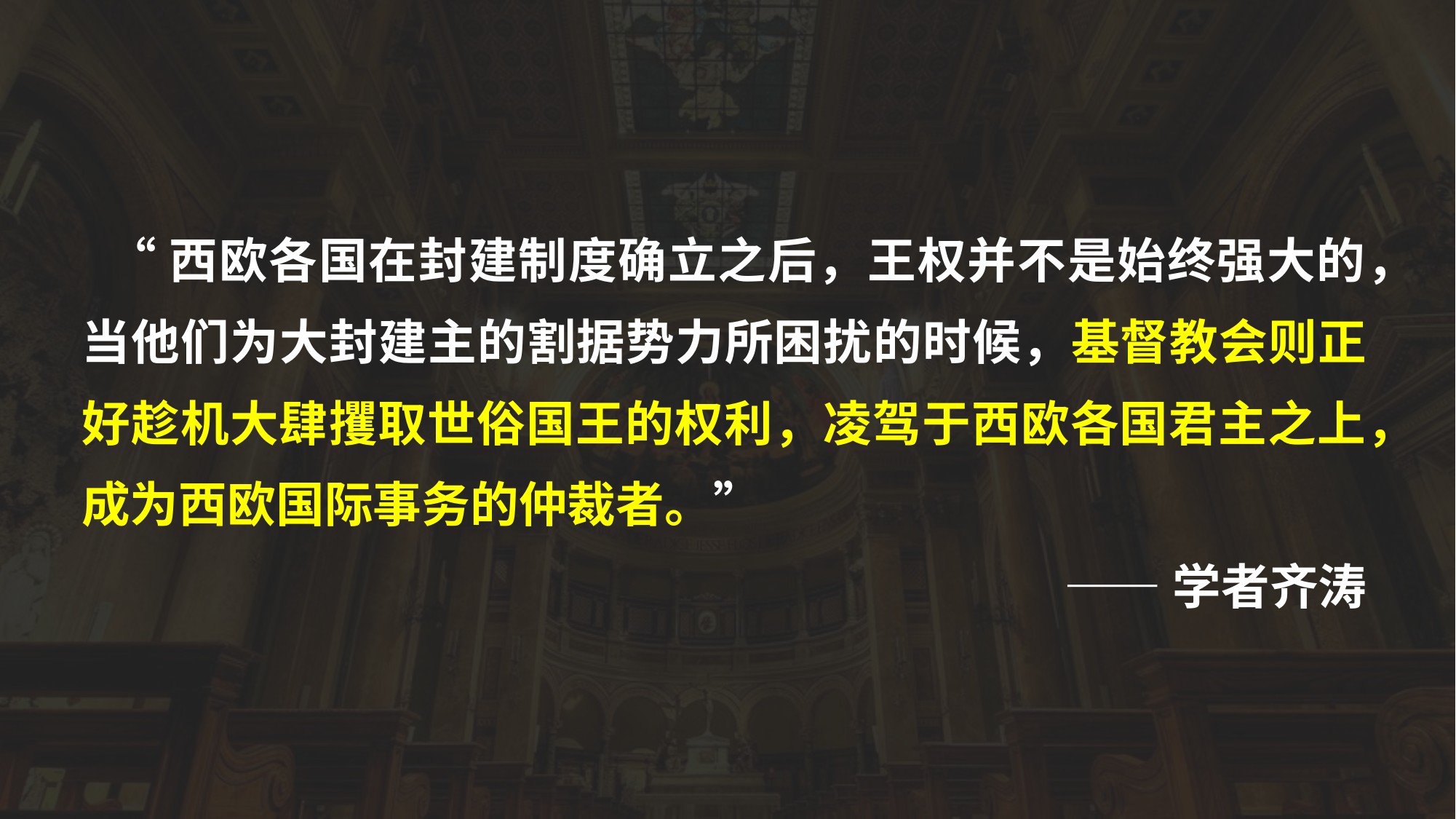

“西欧各国在封建制度确立之后，王权并不是始终强大的，当他们为大封建主的割据势力所困扰的时候，基督教会则正好趁机大肆攫取世俗国王的权利，凌驾于西欧各国君主之上，成为西欧国际事务的仲裁者。”
——学者齐涛